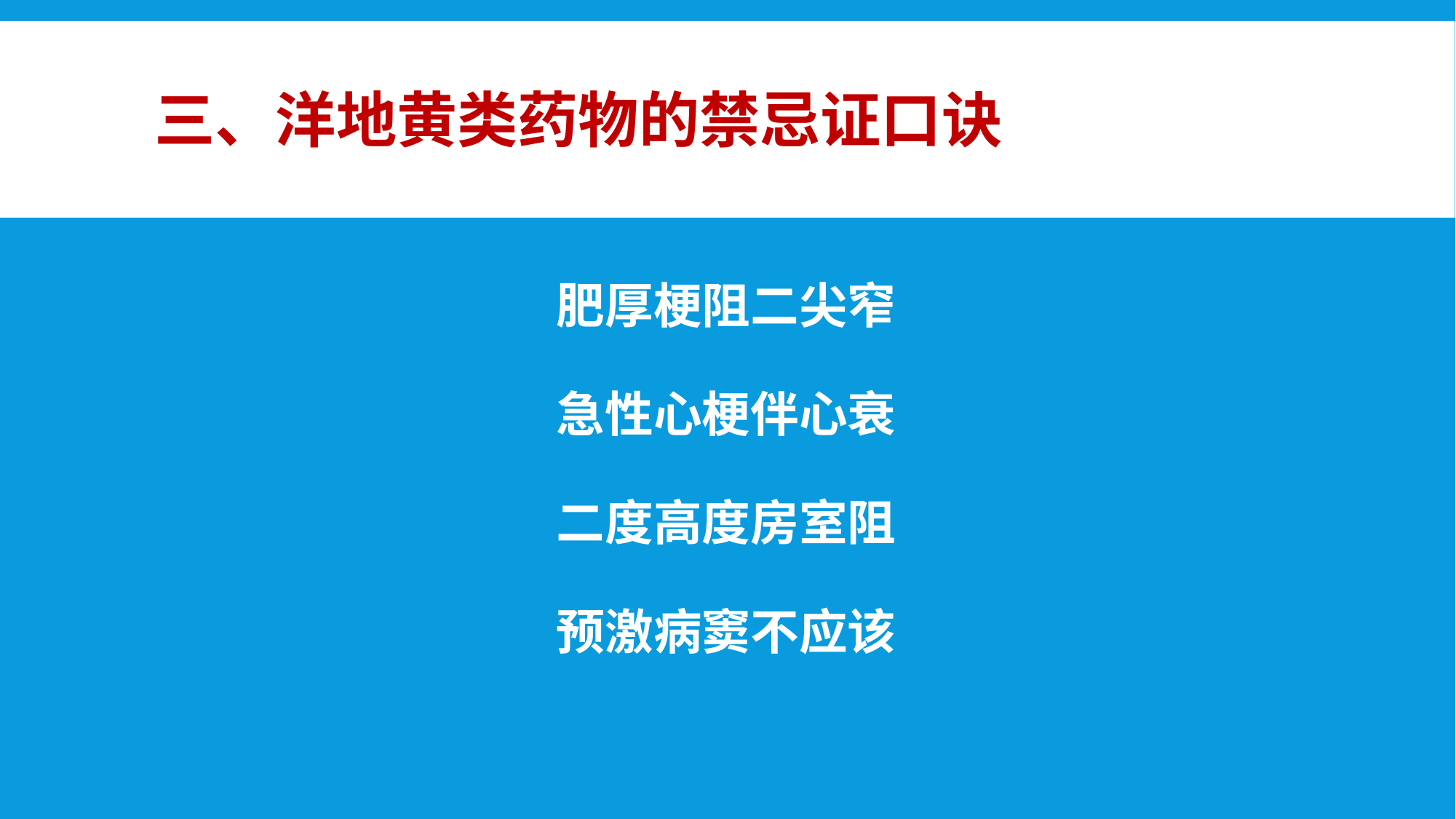

# 三、洋地黄类药物的禁忌证口诀
肥厚梗阻二尖窄
急性心梗伴心衰
二度高度房室阻
预激病窦不应该